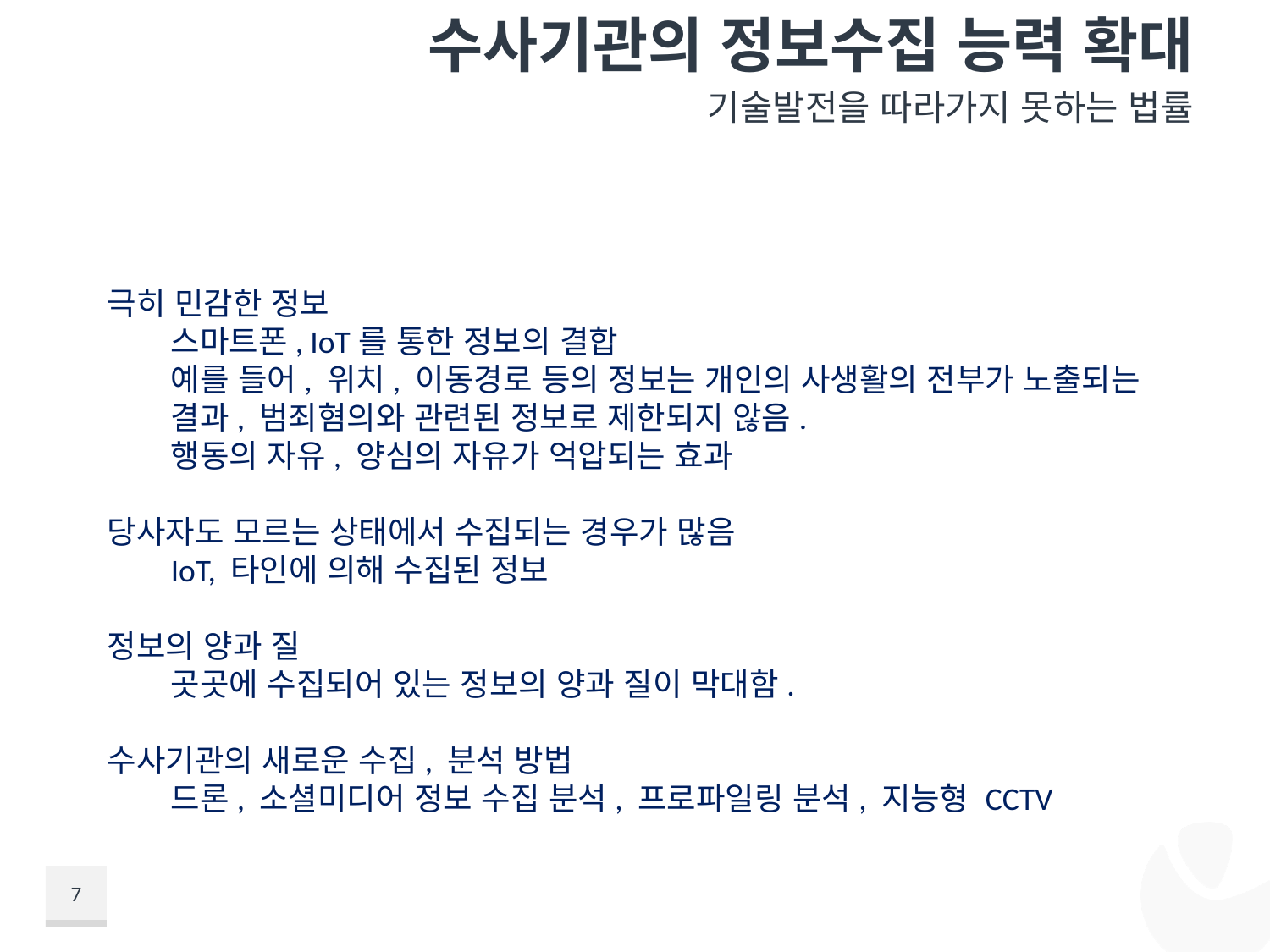

# 수사기관의 정보수집 능력 확대
기술발전을 따라가지 못하는 법률
극히 민감한 정보
스마트폰, IoT를 통한 정보의 결합
예를 들어, 위치, 이동경로 등의 정보는 개인의 사생활의 전부가 노출되는 결과, 범죄혐의와 관련된 정보로 제한되지 않음.
행동의 자유, 양심의 자유가 억압되는 효과

당사자도 모르는 상태에서 수집되는 경우가 많음
IoT, 타인에 의해 수집된 정보

정보의 양과 질
곳곳에 수집되어 있는 정보의 양과 질이 막대함.

수사기관의 새로운 수집, 분석 방법
드론, 소셜미디어 정보 수집 분석, 프로파일링 분석, 지능형 CCTV
7